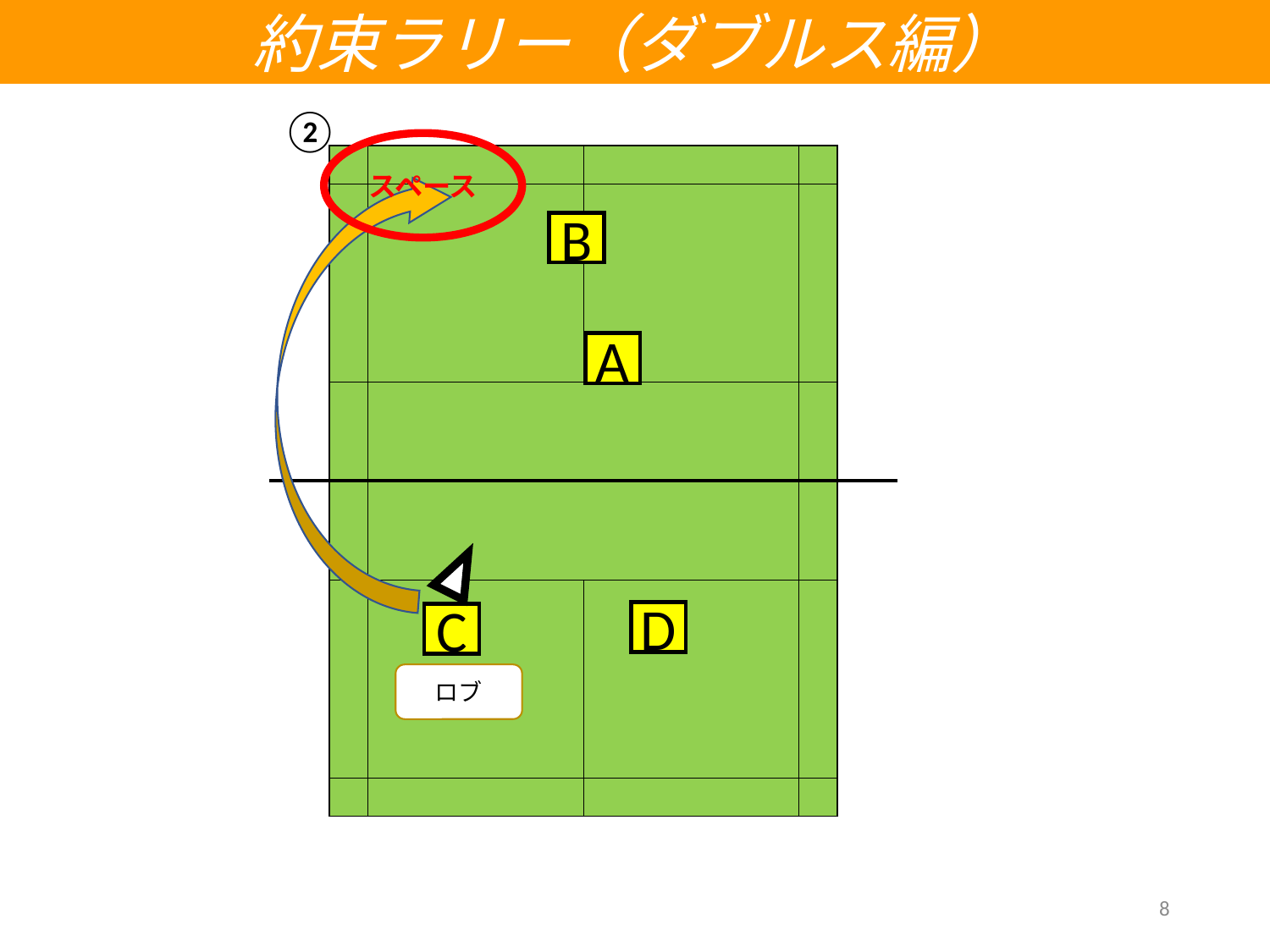

約束ラリー（ダブルス編）
②
スペース
|  |  |  |  |  |  |
| --- | --- | --- | --- | --- | --- |
|  |  |  |  |  |  |
|  |  |  |  |  |  |
|  |  |  |  |  |  |
|  |  |  |  |  |  |
|  |  |  |  |  |  |
ロブ

B
A

D
C
8